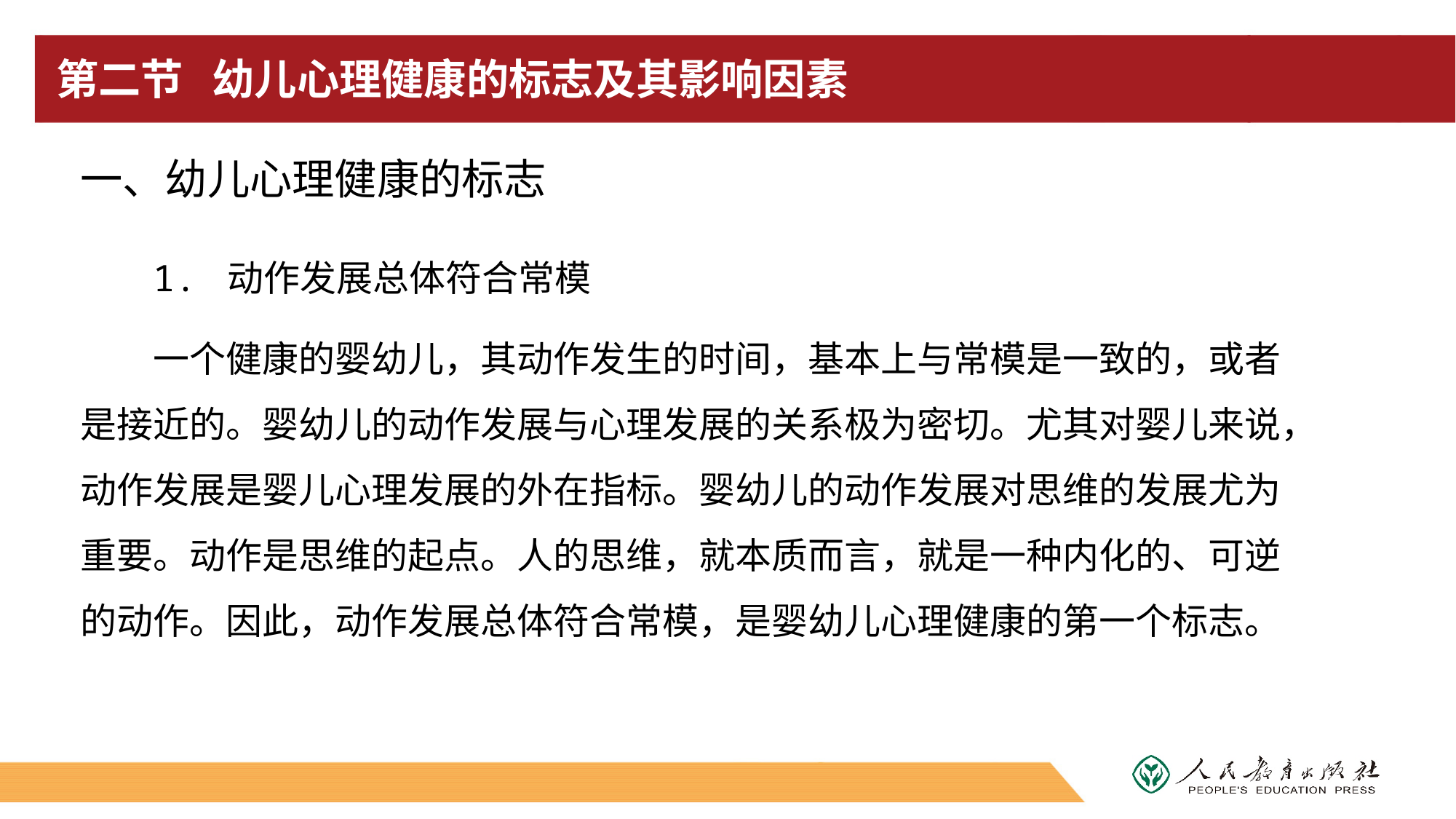

# 第二节   幼儿心理健康的标志及其影响因素
一、幼儿心理健康的标志
1. 动作发展总体符合常模
一个健康的婴幼儿，其动作发生的时间，基本上与常模是一致的，或者是接近的。婴幼儿的动作发展与心理发展的关系极为密切。尤其对婴儿来说，动作发展是婴儿心理发展的外在指标。婴幼儿的动作发展对思维的发展尤为重要。动作是思维的起点。人的思维，就本质而言，就是一种内化的、可逆的动作。因此，动作发展总体符合常模，是婴幼儿心理健康的第一个标志。